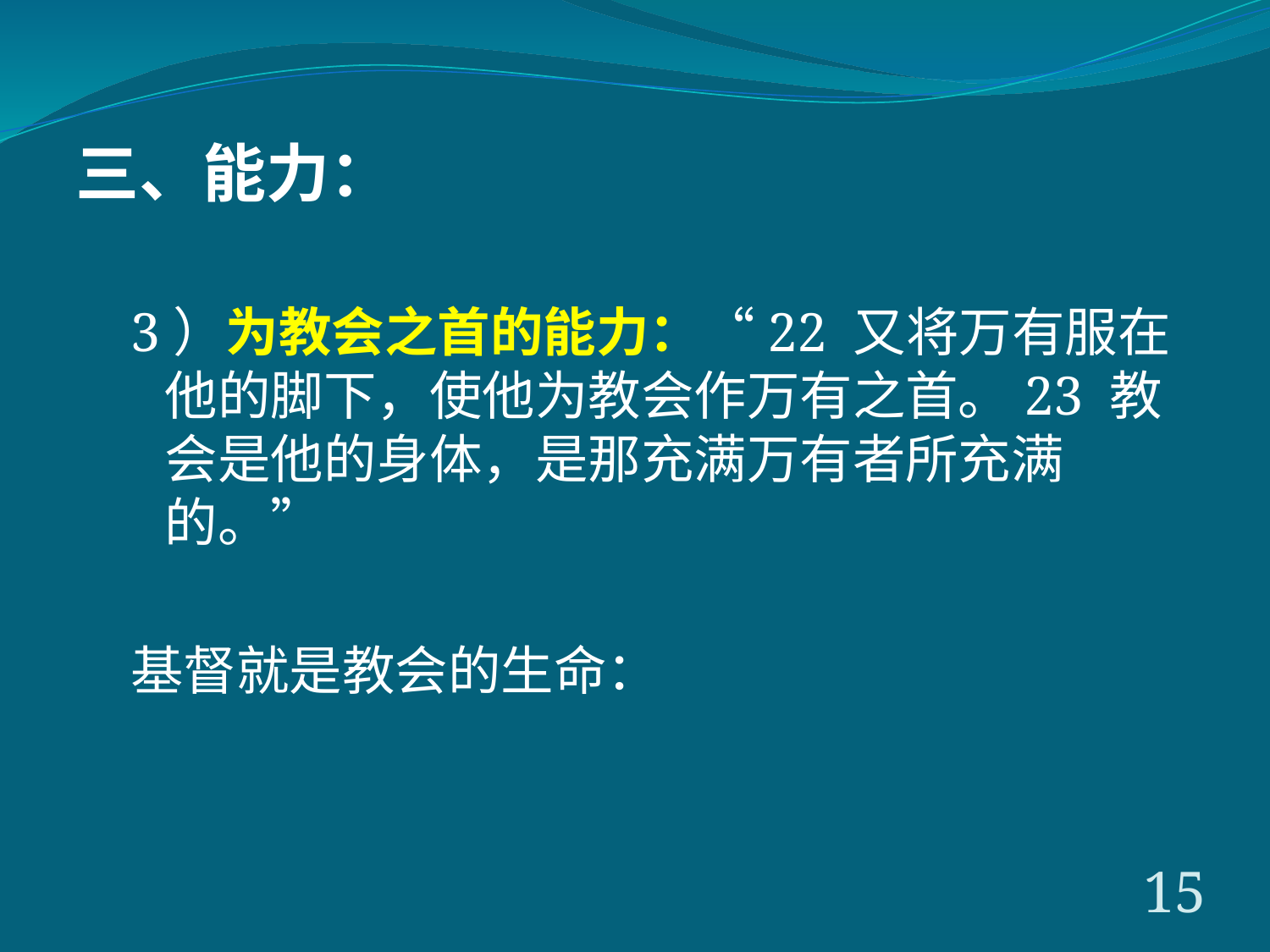

三、能力：

3）为教会之首的能力：“22 又将万有服在他的脚下，使他为教会作万有之首。23 教会是他的身体，是那充满万有者所充满的。”

基督就是教会的生命：

15